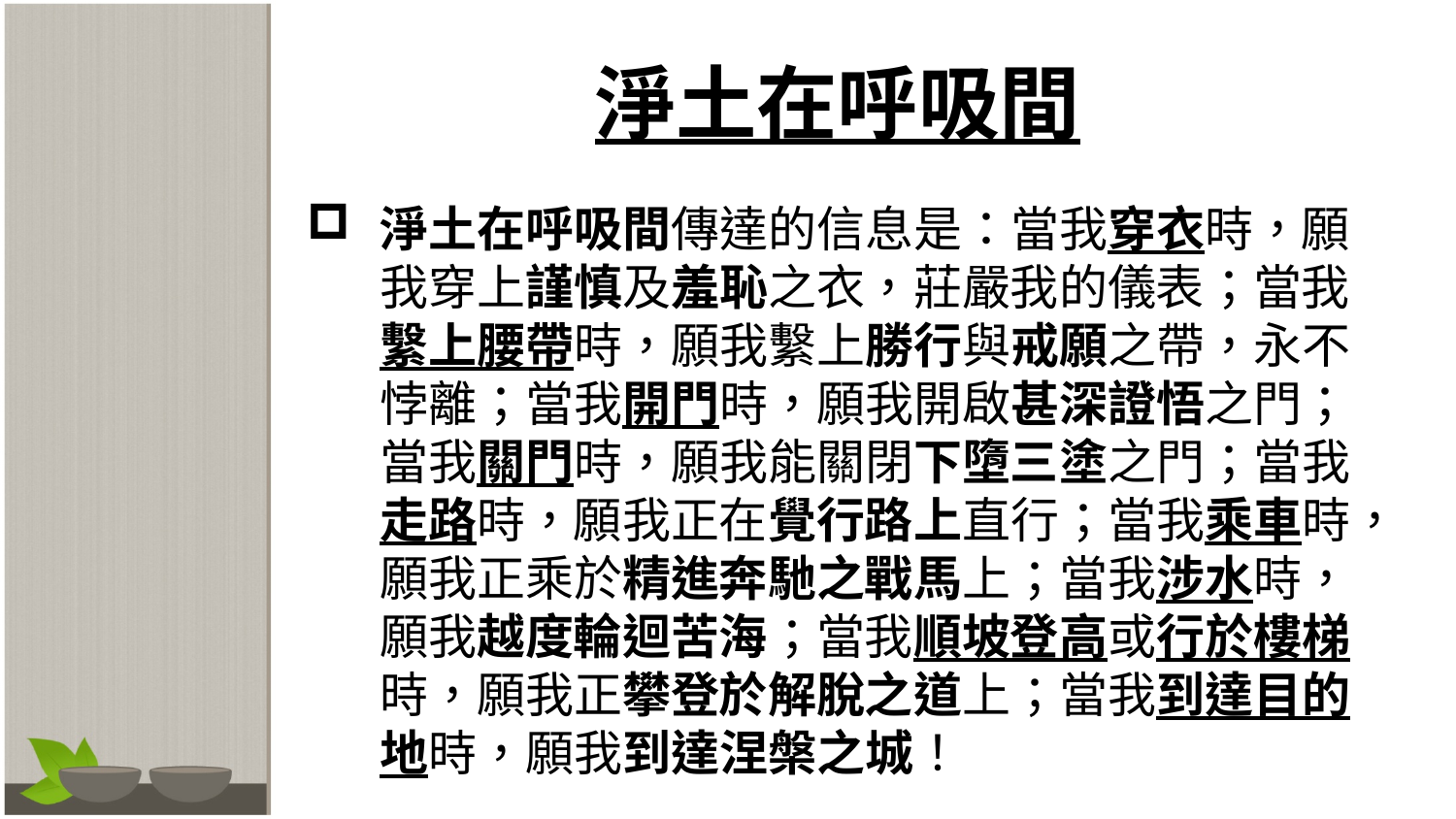

# 淨土在呼吸間
淨土在呼吸間傳達的信息是：當我穿衣時，願我穿上謹慎及羞恥之衣，莊嚴我的儀表；當我繫上腰帶時，願我繫上勝行與戒願之帶，永不悖離；當我開門時，願我開啟甚深證悟之門；當我關門時，願我能關閉下墮三塗之門；當我走路時，願我正在覺行路上直行；當我乘車時，願我正乘於精進奔馳之戰馬上；當我涉水時，願我越度輪迴苦海；當我順坡登高或行於樓梯時，願我正攀登於解脫之道上；當我到達目的地時，願我到達涅槃之城！